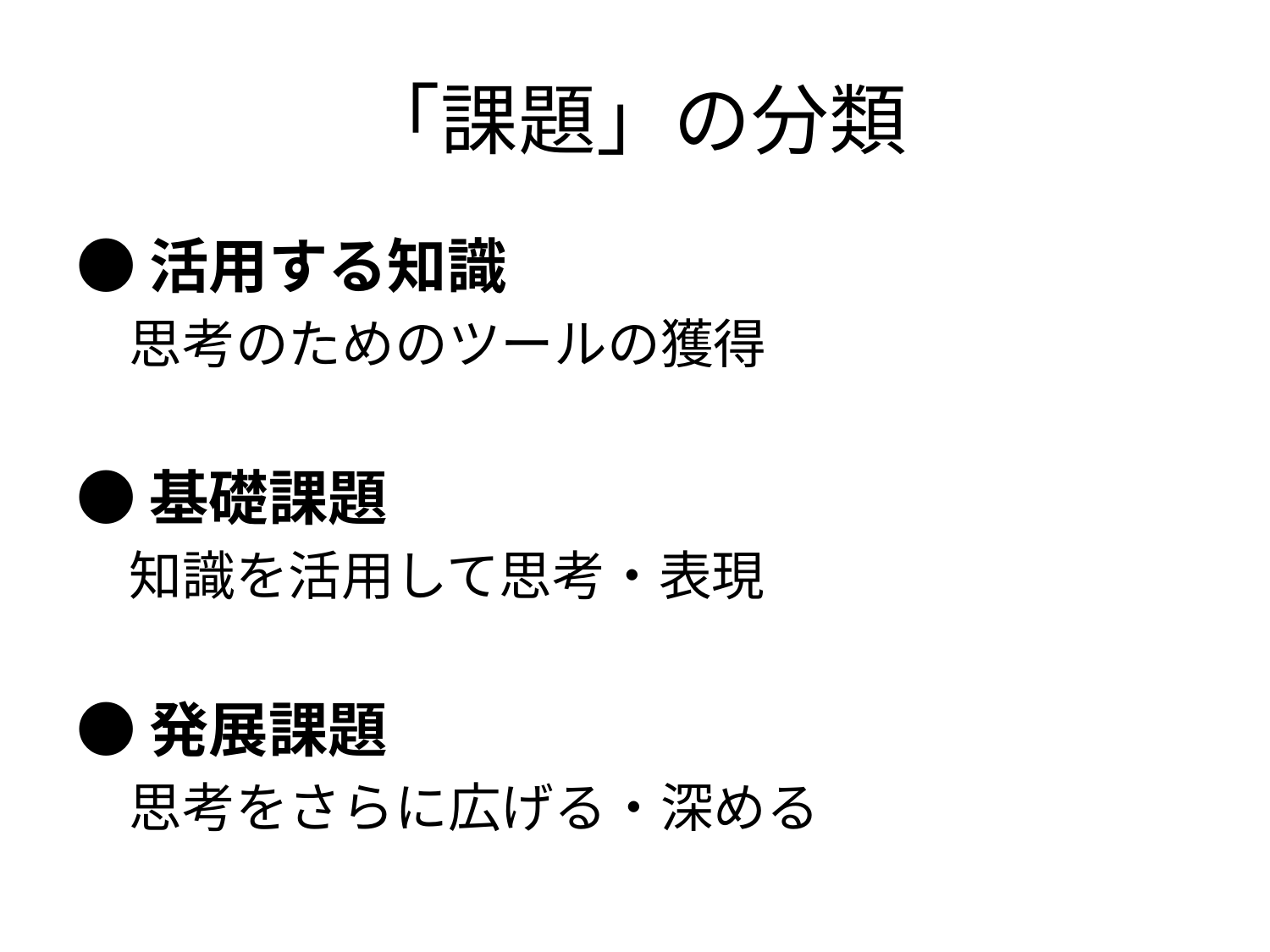

# 「課題」の分類
●活用する知識
　思考のためのツールの獲得

●基礎課題
　知識を活用して思考・表現

●発展課題
　思考をさらに広げる・深める